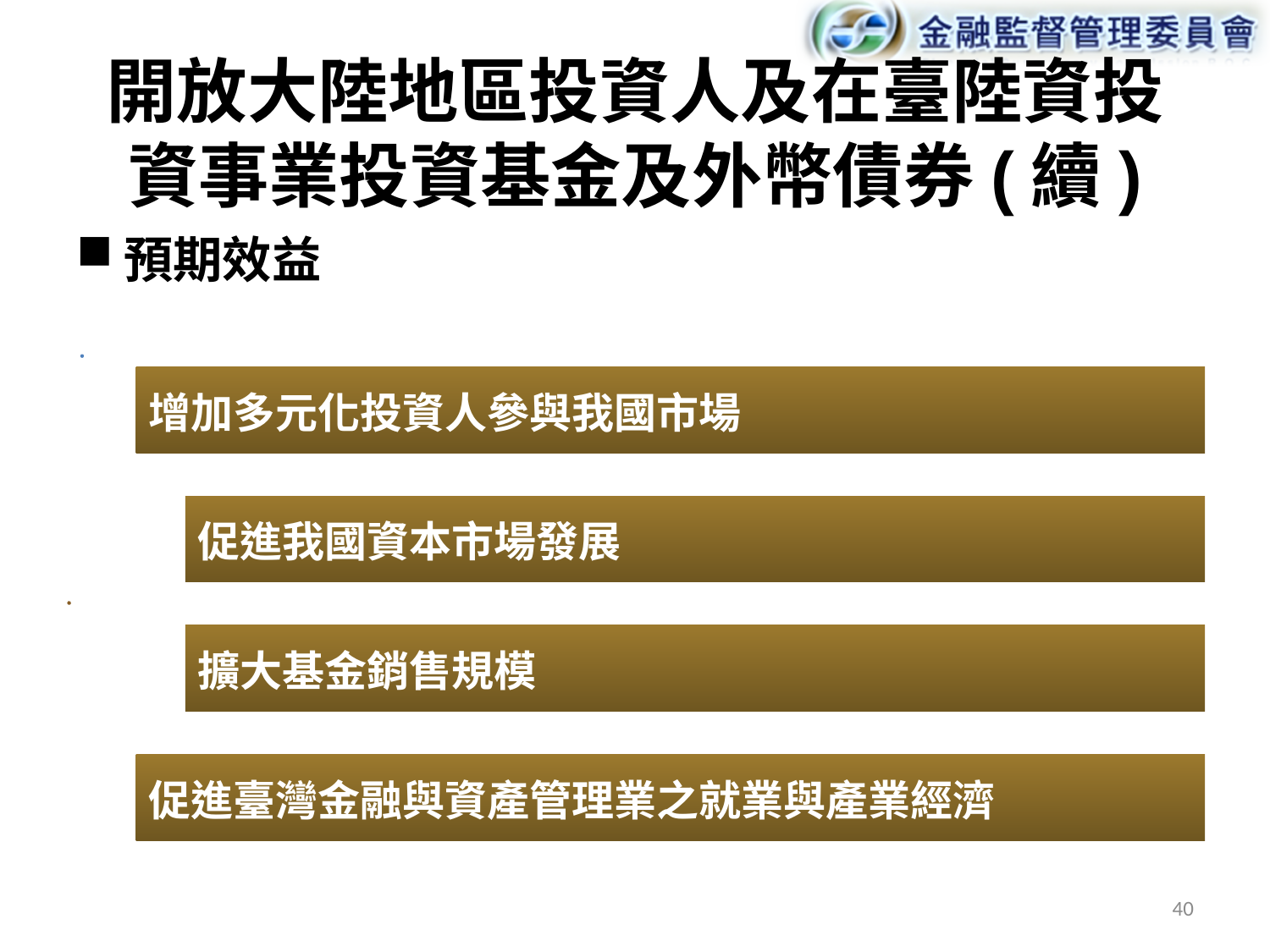

# 開放大陸地區投資人及在臺陸資投資事業投資基金及外幣債券(續)
預期效益
增加多元化投資人參與我國市場
促進我國資本市場發展
擴大基金銷售規模
促進臺灣金融與資產管理業之就業與產業經濟
40